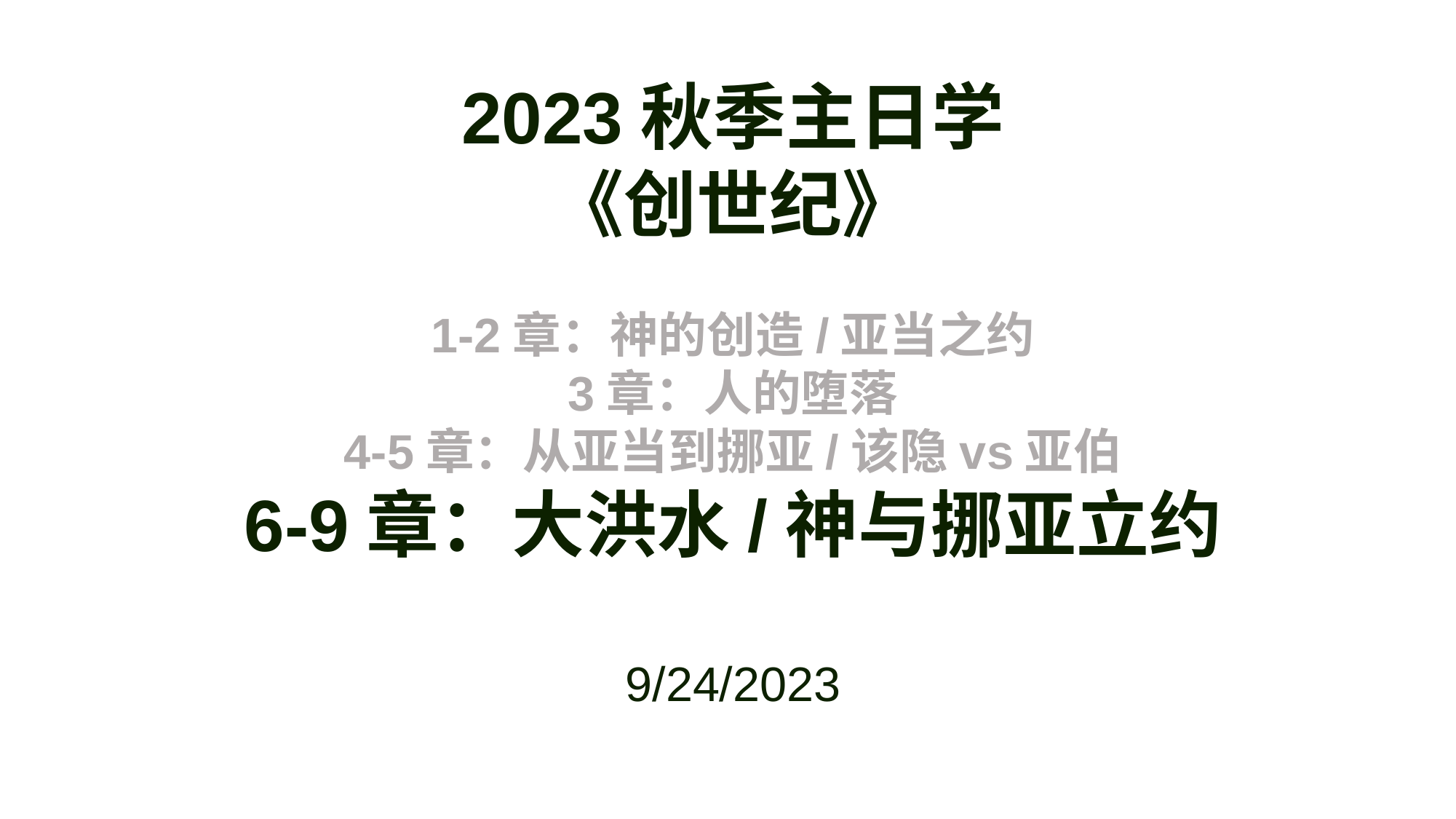

2023秋季主日学
《创世纪》

1-2章：神的创造/亚当之约
3章：人的堕落
4-5章：从亚当到挪亚/该隐vs亚伯
6-9章：大洪水/神与挪亚立约

9/24/2023